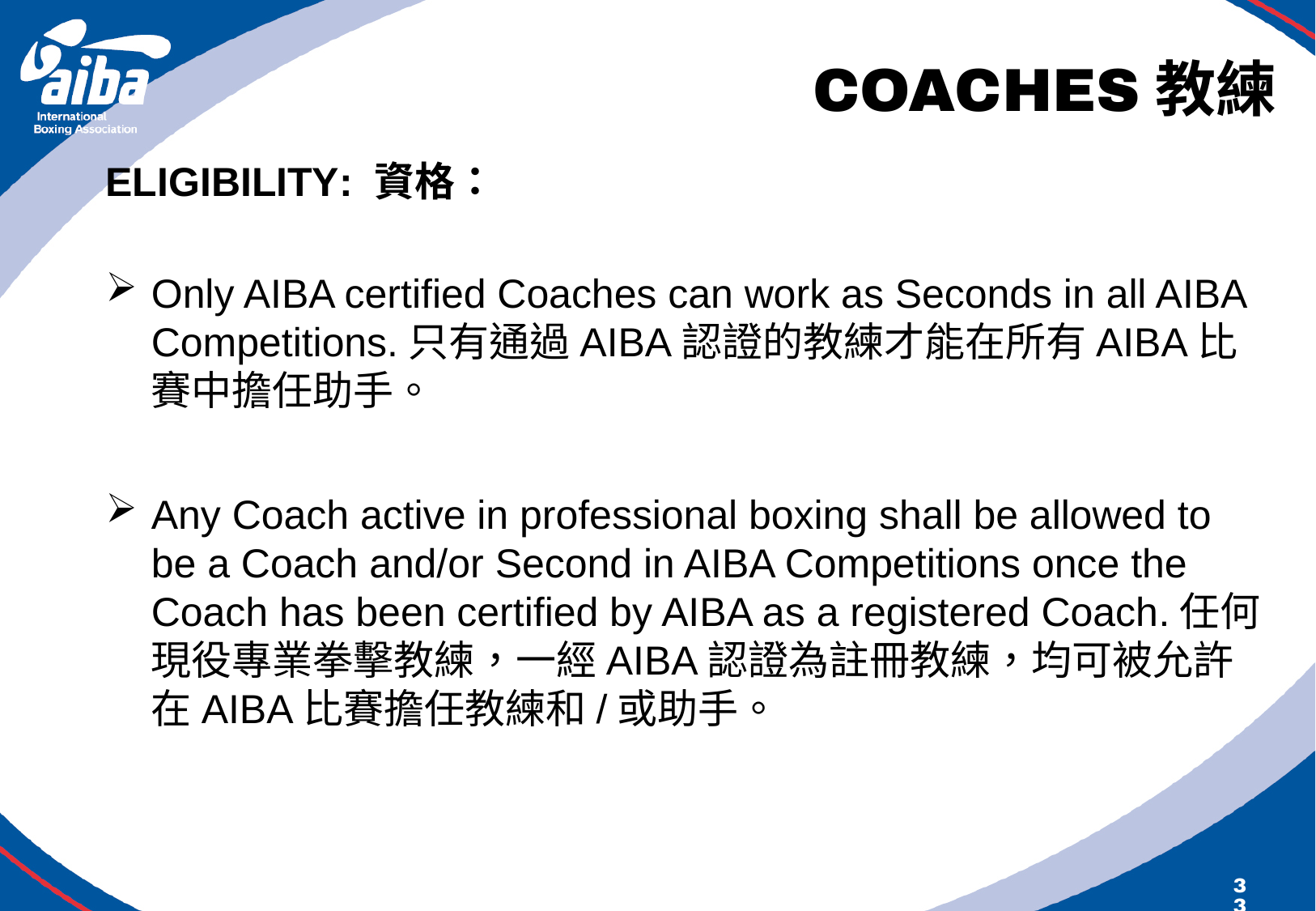

# COACHES教練
ELIGIBILITY: 資格：

Only AIBA certified Coaches can work as Seconds in all AIBA Competitions.只有通過AIBA認證的教練才能在所有AIBA比賽中擔任助手。

Any Coach active in professional boxing shall be allowed to be a Coach and/or Second in AIBA Competitions once the Coach has been certified by AIBA as a registered Coach.任何現役專業拳擊教練，一經AIBA認證為註冊教練，均可被允許在AIBA比賽擔任教練和/或助手。

337